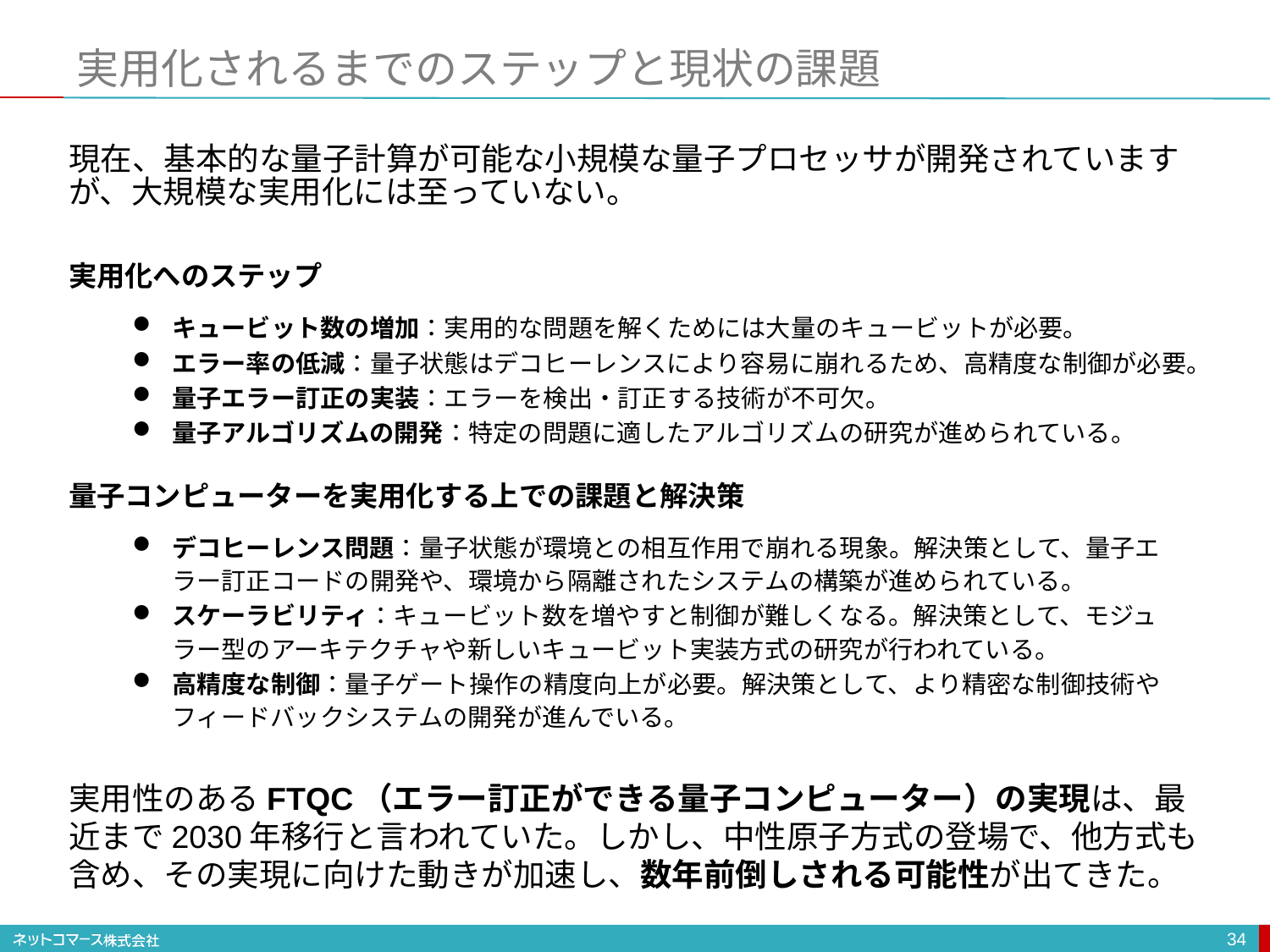

# 実用化されるまでのステップと現状の課題
現在、基本的な量子計算が可能な小規模な量子プロセッサが開発されていますが、大規模な実用化には至っていない。
実用化へのステップ

キュービット数の増加：実用的な問題を解くためには大量のキュービットが必要。
エラー率の低減：量子状態はデコヒーレンスにより容易に崩れるため、高精度な制御が必要。
量子エラー訂正の実装：エラーを検出・訂正する技術が不可欠。
量子アルゴリズムの開発：特定の問題に適したアルゴリズムの研究が進められている。

量子コンピューターを実用化する上での課題と解決策

デコヒーレンス問題：量子状態が環境との相互作用で崩れる現象。解決策として、量子エラー訂正コードの開発や、環境から隔離されたシステムの構築が進められている。
スケーラビリティ：キュービット数を増やすと制御が難しくなる。解決策として、モジュラー型のアーキテクチャや新しいキュービット実装方式の研究が行われている。
高精度な制御：量子ゲート操作の精度向上が必要。解決策として、より精密な制御技術やフィードバックシステムの開発が進んでいる。
実用性のあるFTQC（エラー訂正ができる量子コンピューター）の実現は、最近まで2030年移行と言われていた。しかし、中性原子方式の登場で、他方式も含め、その実現に向けた動きが加速し、数年前倒しされる可能性が出てきた。
34